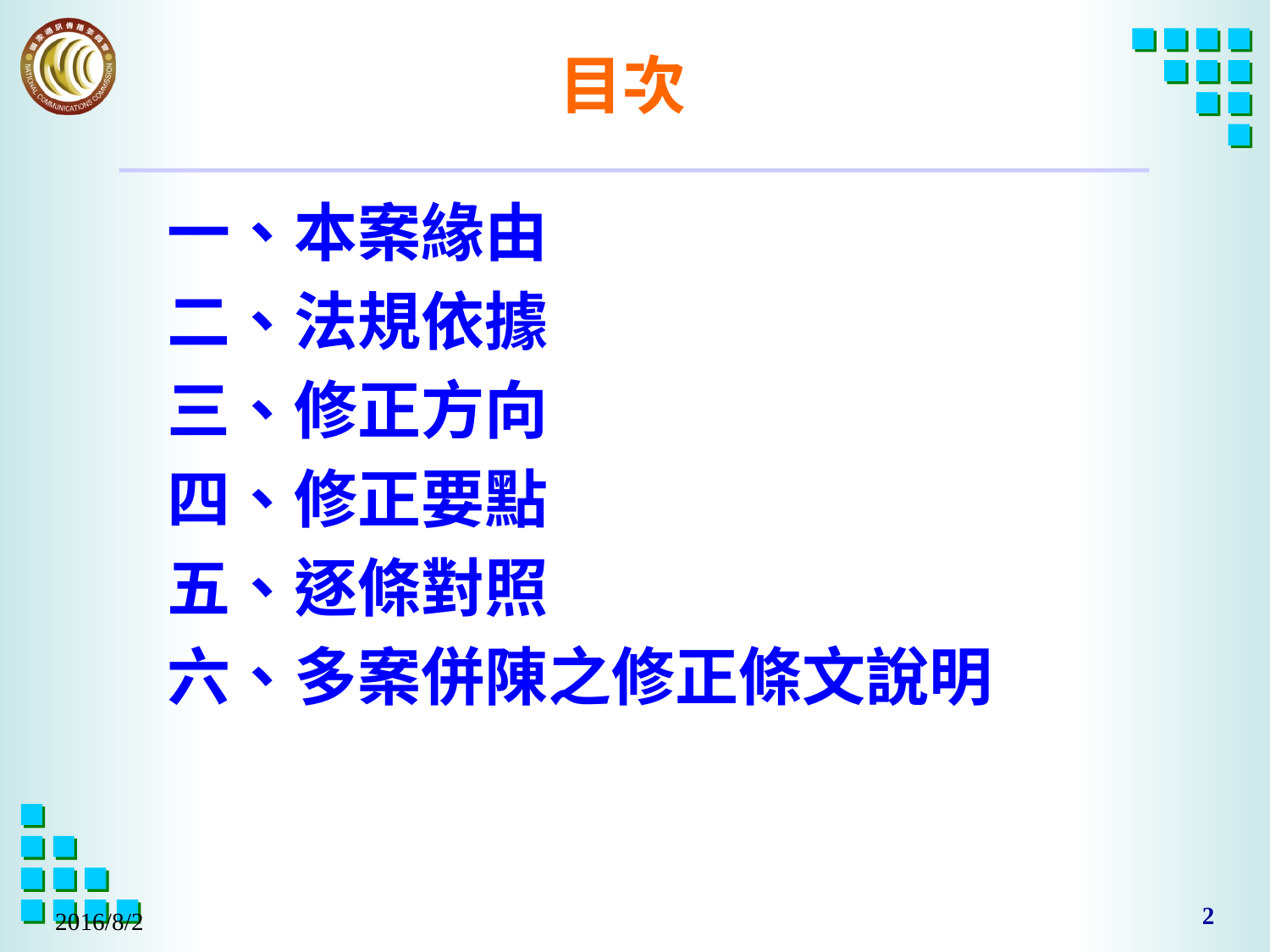

# 目次
一、本案緣由
二、法規依據
三、修正方向
四、修正要點
五、逐條對照
六、多案併陳之修正條文說明

2016/8/2